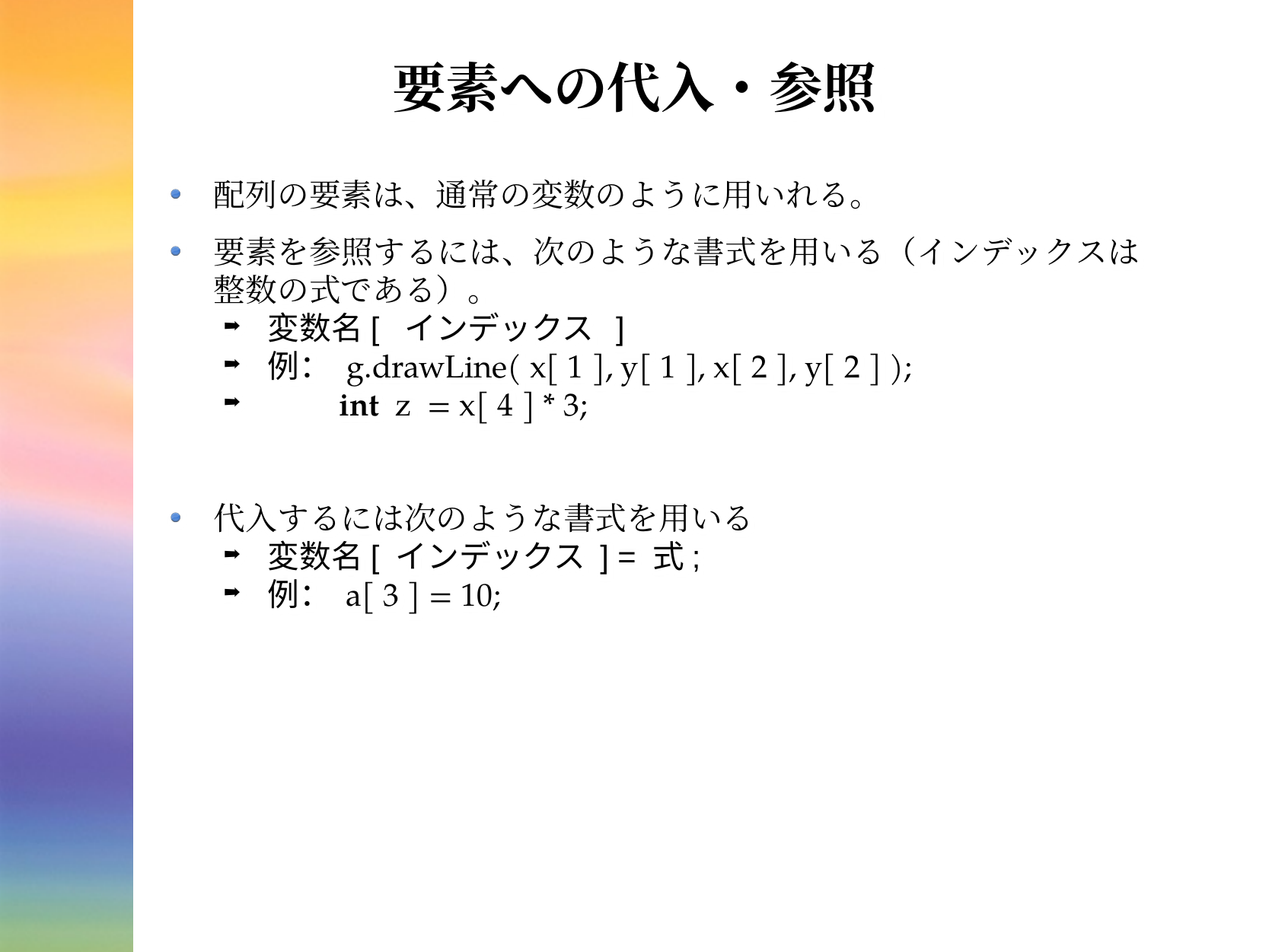

# 要素への代入・参照
配列の要素は、通常の変数のように用いれる。
要素を参照するには、次のような書式を用いる（インデックスは整数の式である）。
変数名[  インデックス  ]
例： g.drawLine( x[ 1 ], y[ 1 ], x[ 2 ], y[ 2 ] );
　　int  z  = x[ 4 ] * 3;

代入するには次のような書式を用いる
変数名[ インデックス ] = 式;
例： a[ 3 ] = 10;